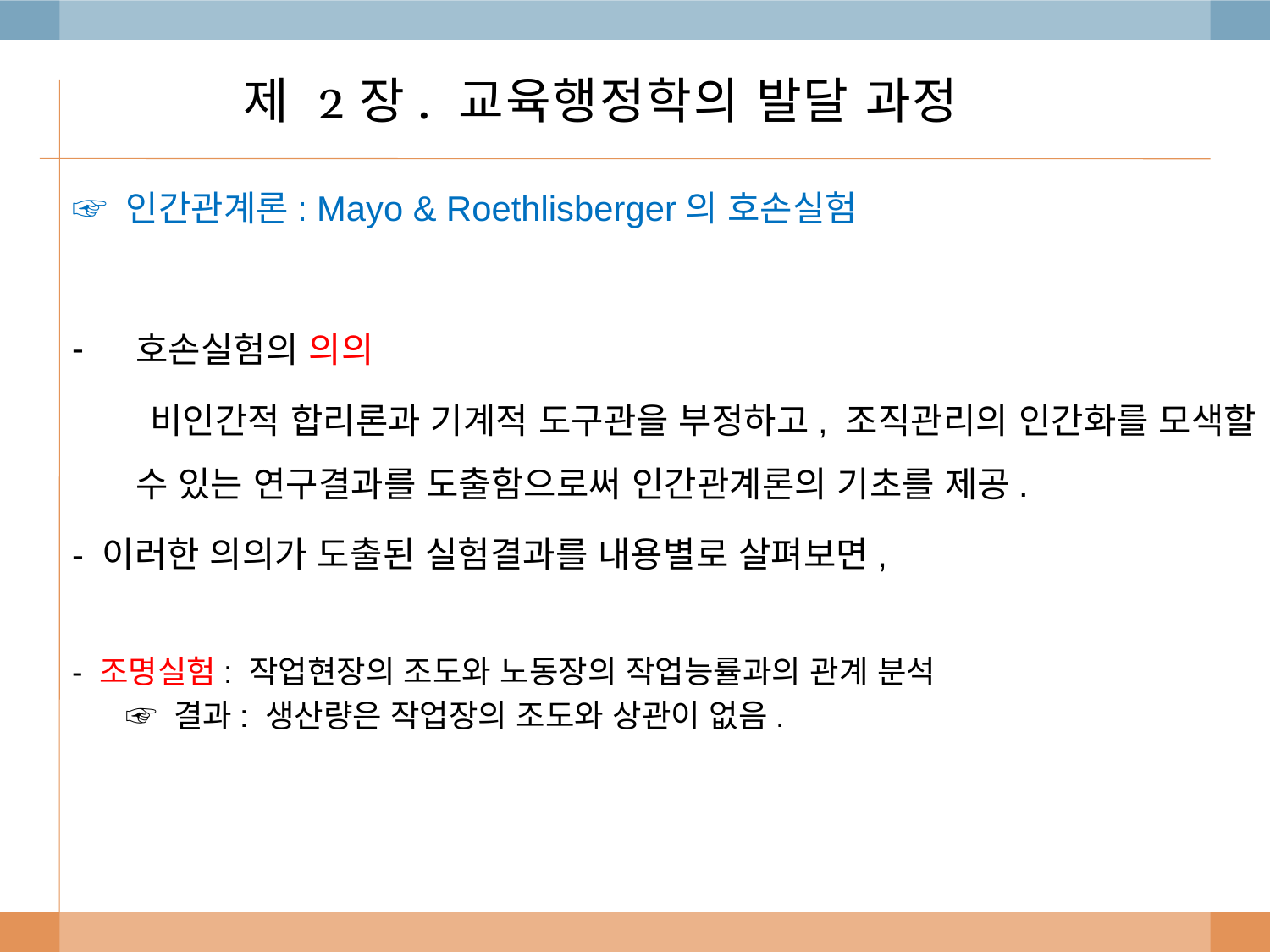

# 제 2장. 교육행정학의 발달 과정
☞ 인간관계론: Mayo & Roethlisberger의 호손실험

호손실험의 의의
       비인간적 합리론과 기계적 도구관을 부정하고, 조직관리의 인간화를 모색할 수 있는 연구결과를 도출함으로써 인간관계론의 기초를 제공.
- 이러한 의의가 도출된 실험결과를 내용별로 살펴보면,

- 조명실험: 작업현장의 조도와 노동장의 작업능률과의 관계 분석
      ☞ 결과: 생산량은 작업장의 조도와 상관이 없음.